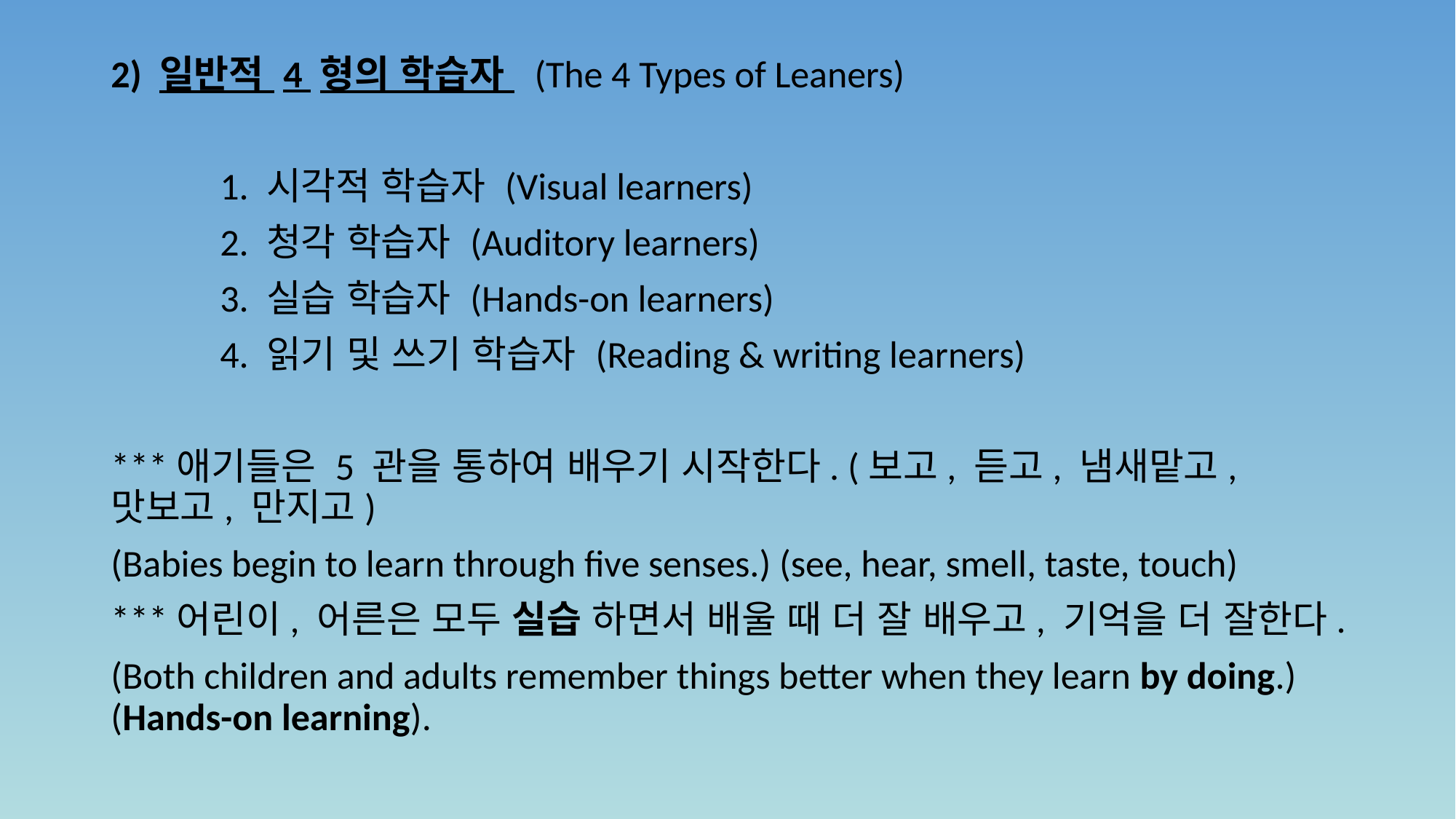

2) 일반적 4 형의 학습자  (The 4 Types of Leaners)

	1. 시각적 학습자 (Visual learners)
	2. 청각 학습자 (Auditory learners)
	3. 실습 학습자 (Hands-on learners)
	4. 읽기 및 쓰기 학습자 (Reading & writing learners)

***애기들은 5 관을 통하여 배우기 시작한다. (보고, 듣고, 냄새맡고, 맛보고, 만지고)
(Babies begin to learn through five senses.) (see, hear, smell, taste, touch)
***어린이, 어른은 모두 실습 하면서 배울 때 더 잘 배우고, 기억을 더 잘한다.
(Both children and adults remember things better when they learn by doing.) (Hands-on learning).